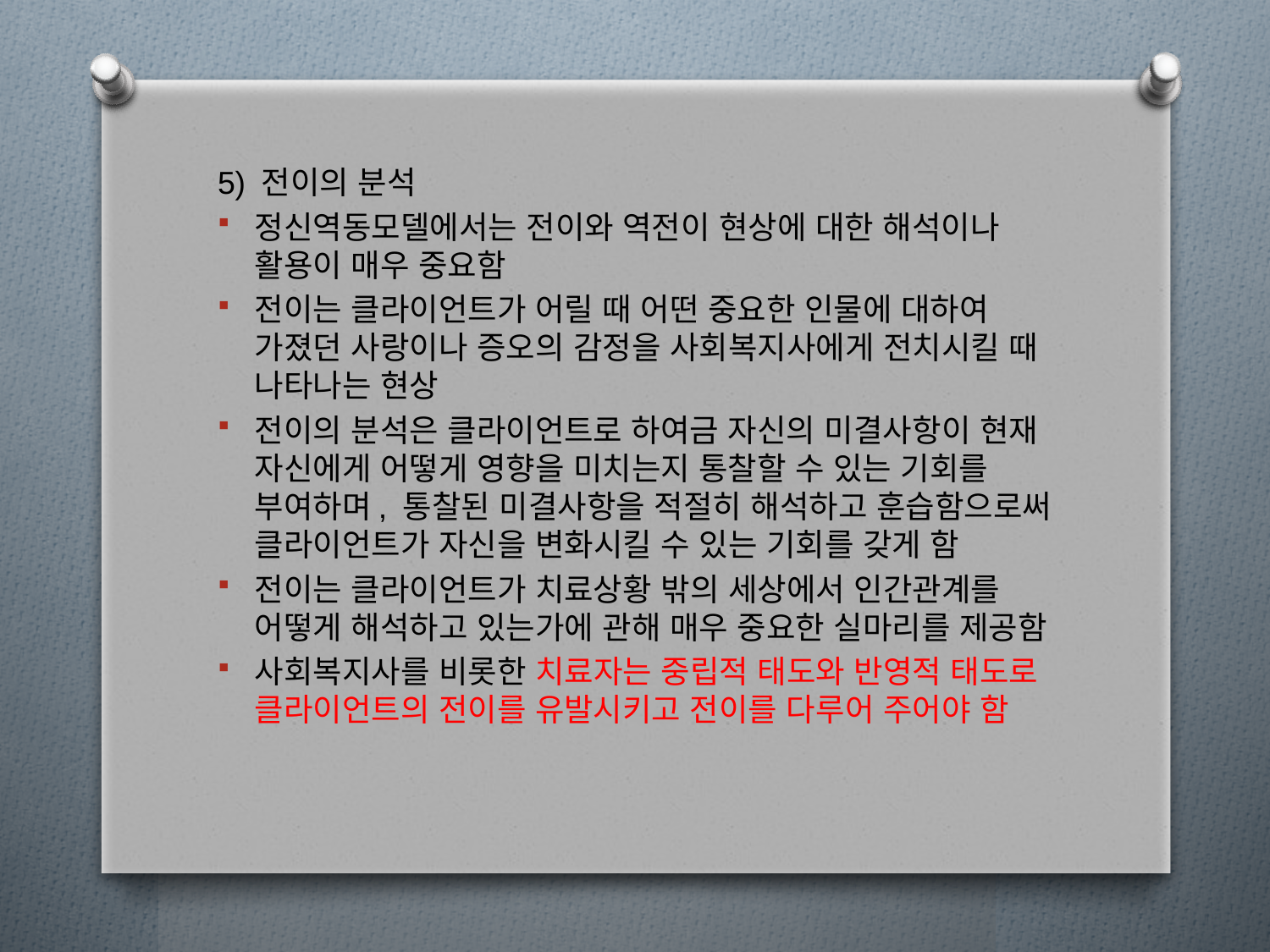

5) 전이의 분석
정신역동모델에서는 전이와 역전이 현상에 대한 해석이나 활용이 매우 중요함
전이는 클라이언트가 어릴 때 어떤 중요한 인물에 대하여 가졌던 사랑이나 증오의 감정을 사회복지사에게 전치시킬 때 나타나는 현상
전이의 분석은 클라이언트로 하여금 자신의 미결사항이 현재 자신에게 어떻게 영향을 미치는지 통찰할 수 있는 기회를 부여하며, 통찰된 미결사항을 적절히 해석하고 훈습함으로써 클라이언트가 자신을 변화시킬 수 있는 기회를 갖게 함
전이는 클라이언트가 치료상황 밖의 세상에서 인간관계를 어떻게 해석하고 있는가에 관해 매우 중요한 실마리를 제공함
사회복지사를 비롯한 치료자는 중립적 태도와 반영적 태도로 클라이언트의 전이를 유발시키고 전이를 다루어 주어야 함